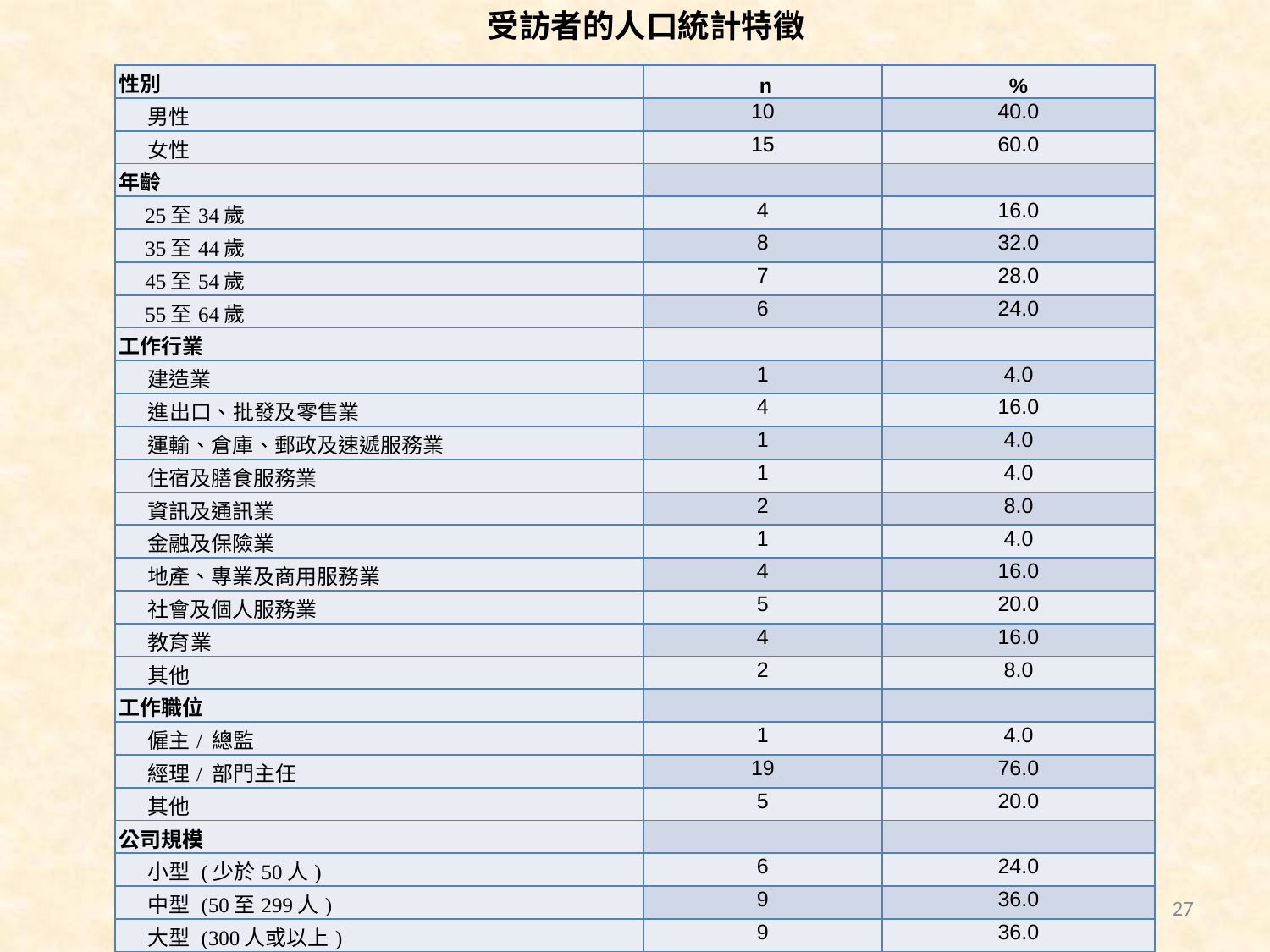

受訪者的人口統計特徵
| 性別 | n | % |
| --- | --- | --- |
| 男性 | 10 | 40.0 |
| 女性 | 15 | 60.0 |
| 年齡 |  |  |
| 25至34歲 | 4 | 16.0 |
| 35至44歲 | 8 | 32.0 |
| 45至54歲 | 7 | 28.0 |
| 55至64歲 | 6 | 24.0 |
| 工作行業 |  |  |
| 建造業 | 1 | 4.0 |
| 進出口、批發及零售業 | 4 | 16.0 |
| 運輸、倉庫、郵政及速遞服務業 | 1 | 4.0 |
| 住宿及膳食服務業 | 1 | 4.0 |
| 資訊及通訊業 | 2 | 8.0 |
| 金融及保險業 | 1 | 4.0 |
| 地產、專業及商用服務業 | 4 | 16.0 |
| 社會及個人服務業 | 5 | 20.0 |
| 教育業 | 4 | 16.0 |
| 其他 | 2 | 8.0 |
| 工作職位 |  |  |
| 僱主/ 總監 | 1 | 4.0 |
| 經理/ 部門主任 | 19 | 76.0 |
| 其他 | 5 | 20.0 |
| 公司規模 |  |  |
| 小型 (少於50人) | 6 | 24.0 |
| 中型 (50至299人) | 9 | 36.0 |
| 大型 (300人或以上) | 9 | 36.0 |
| 下屬人數 |  |  |
| 少於10人 | 11 | 44.0 |
| 10至99人 | 13 | 52.0 |
| 100至299人 | 1 | 4.0 |
27